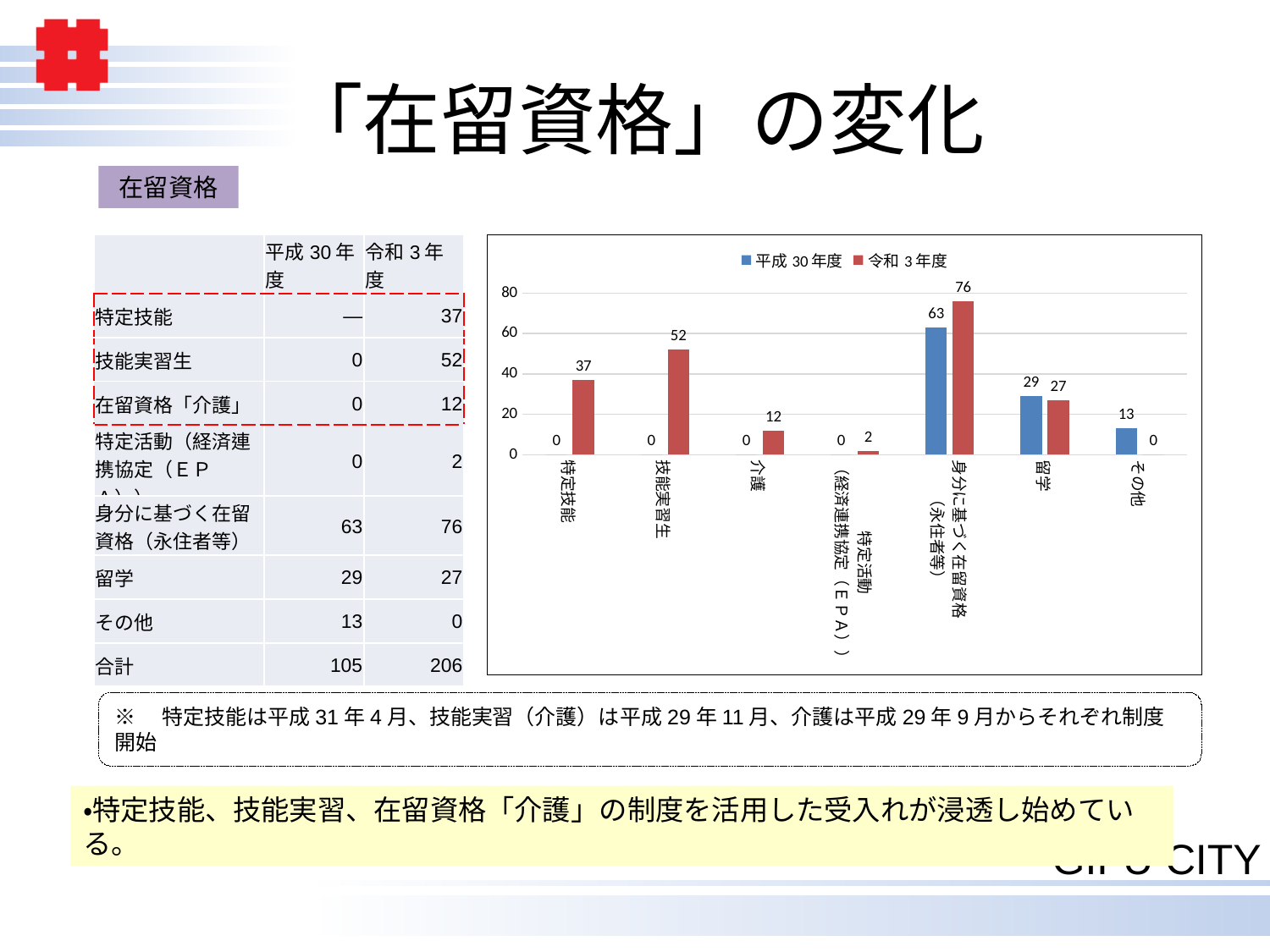

# 「在留資格」の変化
在留資格

### Chart

| Category | 平成30年度 | 令和3年度 |
|---|---|---|
| 特定技能 | 0.0 | 37.0 |
| 技能実習生 | 0.0 | 52.0 |
| 介護 | 0.0 | 12.0 |
| 特定活動
（経済連携協定（ＥＰＡ）） | 0.0 | 2.0 |
| 身分に基づく在留資格
（永住者等） | 63.0 | 76.0 |
| 留学 | 29.0 | 27.0 |
| その他 | 13.0 | 0.0 |
|  | 平成30年度 | 令和3年度 |
| --- | --- | --- |
| 特定技能 | ― | 37 |
| 技能実習生 | 0 | 52 |
| 在留資格「介護」 | 0 | 12 |
| 特定活動（経済連携協定（ＥＰＡ）） | 0 | 2 |
| 身分に基づく在留資格（永住者等） | 63 | 76 |
| 留学 | 29 | 27 |
| その他 | 13 | 0 |
| 合計 | 105 | 206 |
※　特定技能は平成31年4月、技能実習（介護）は平成29年11月、介護は平成29年9月からそれぞれ制度開始
・特定技能、技能実習、在留資格「介護」の制度を活用した受入れが浸透し始めている。
28